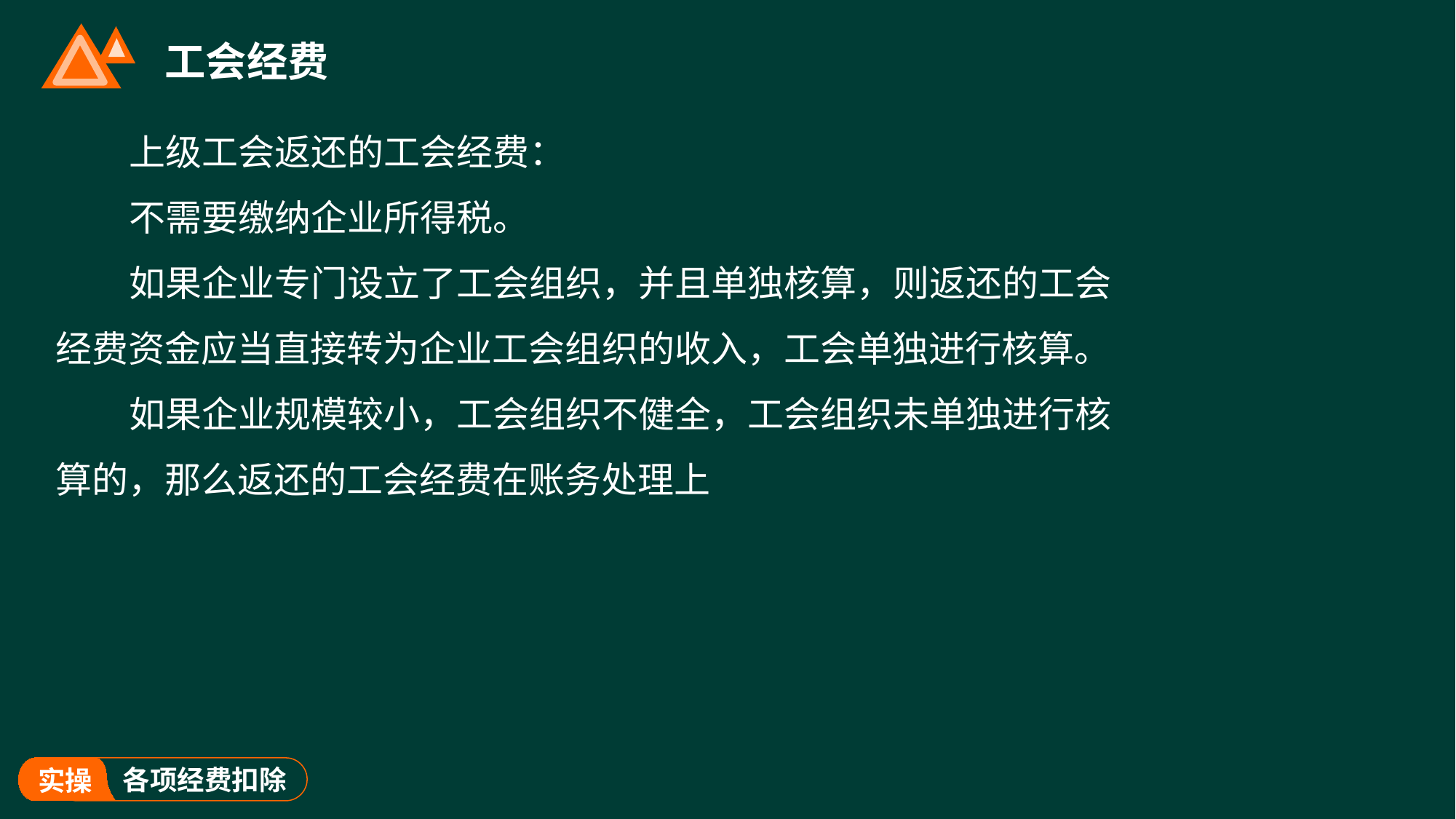

# 工会经费
上级工会返还的工会经费：
不需要缴纳企业所得税。
如果企业专门设立了工会组织，并且单独核算，则返还的工会经费资金应当直接转为企业工会组织的收入，工会单独进行核算。
如果企业规模较小，工会组织不健全，工会组织未单独进行核算的，那么返还的工会经费在账务处理上